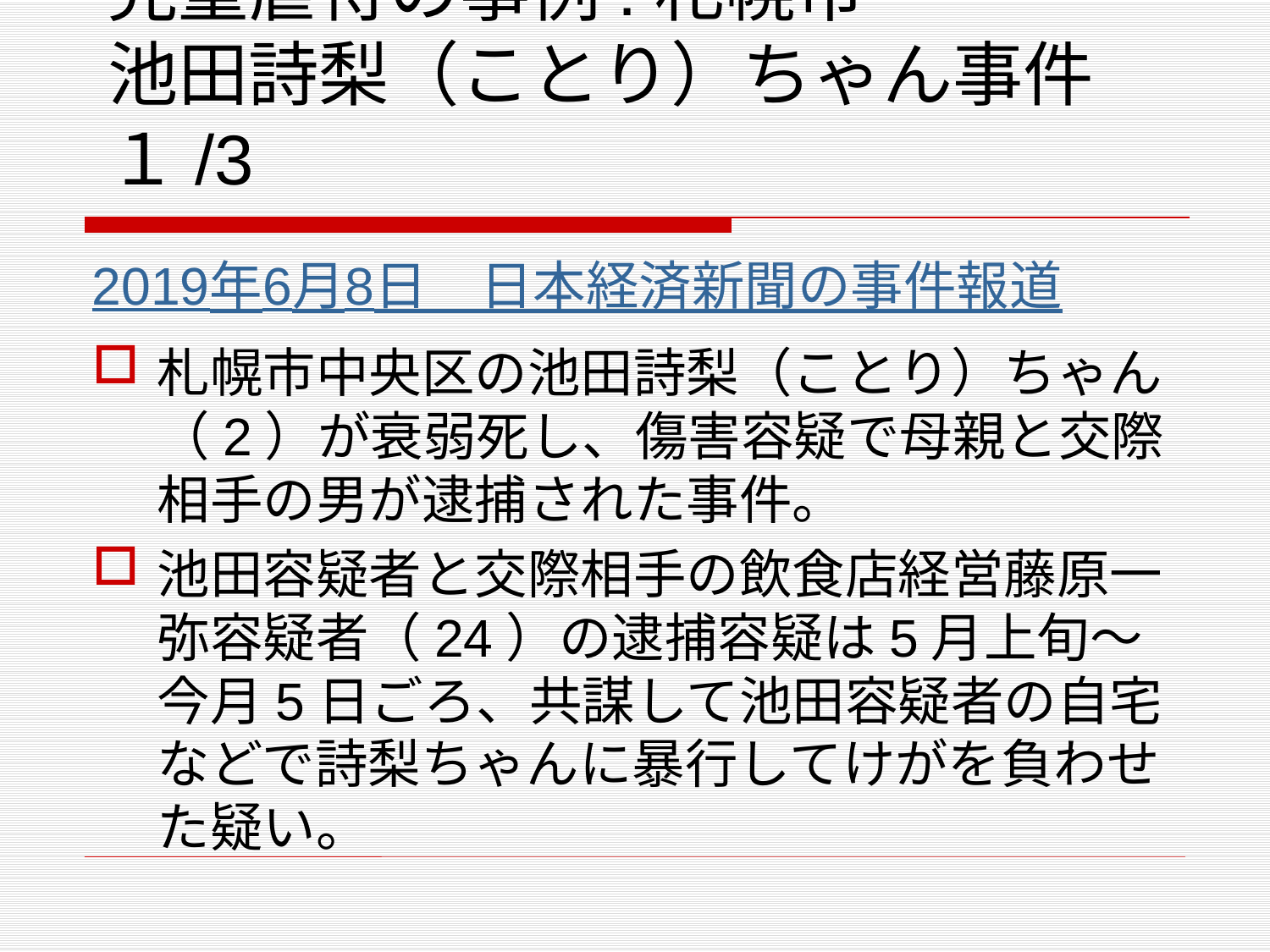

# 児童虐待の事例:札幌市 池田詩梨（ことり）ちゃん事件　１/3
2019年6月8日　日本経済新聞の事件報道
札幌市中央区の池田詩梨（ことり）ちゃん（2）が衰弱死し、傷害容疑で母親と交際相手の男が逮捕された事件。
池田容疑者と交際相手の飲食店経営藤原一弥容疑者（24）の逮捕容疑は5月上旬～今月5日ごろ、共謀して池田容疑者の自宅などで詩梨ちゃんに暴行してけがを負わせた疑い。